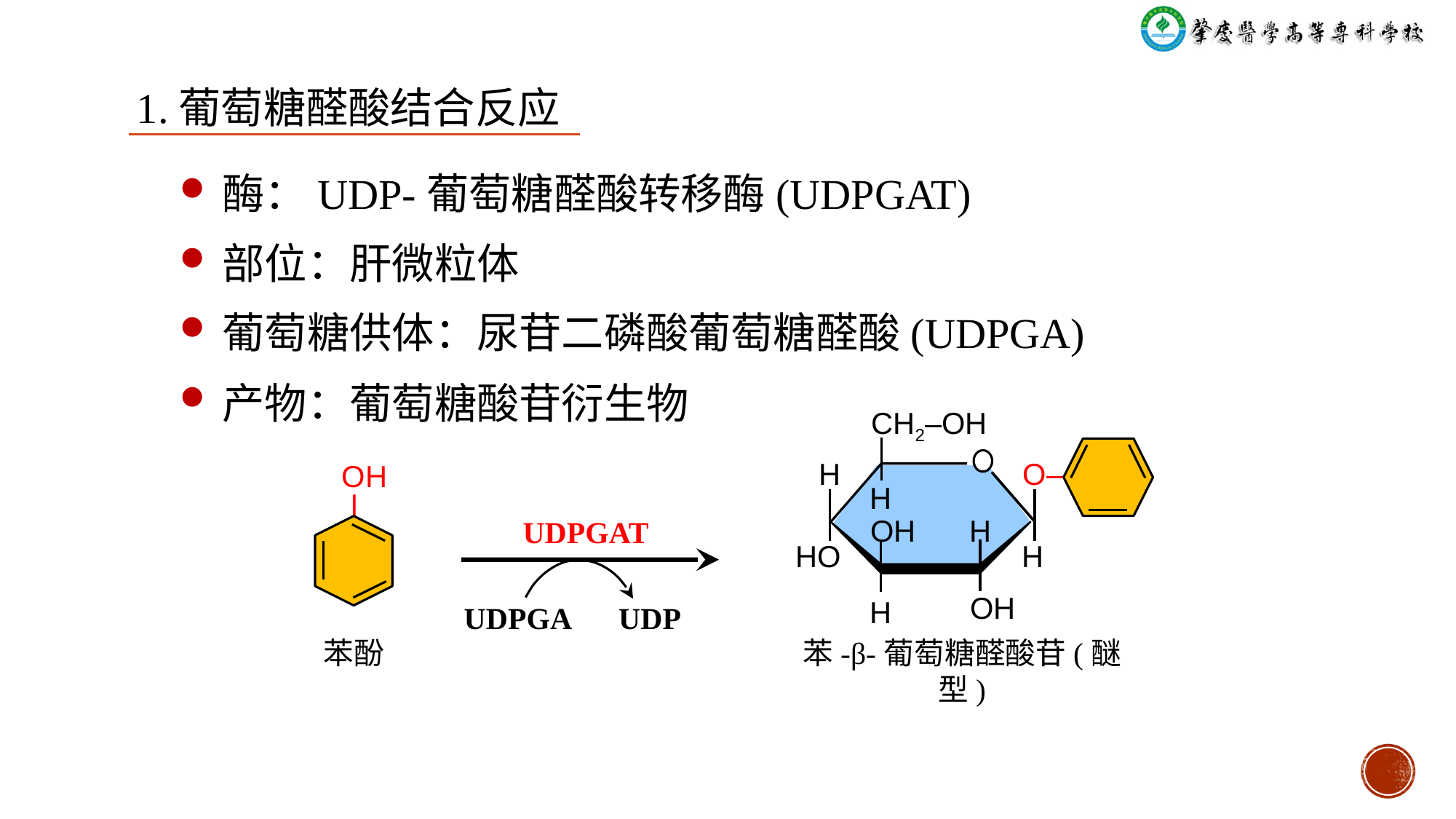

1.葡萄糖醛酸结合反应
酶：UDP-葡萄糖醛酸转移酶(UDPGAT)
部位：肝微粒体
葡萄糖供体：尿苷二磷酸葡萄糖醛酸(UDPGA)
产物：葡萄糖酸苷衍生物
CH2‒OH

H
O‒

OH
 ⅼ

H

OH
H
UDPGAT

HO
H

OH
H
UDPGA
UDP
苯酚
苯-β-葡萄糖醛酸苷(醚型)